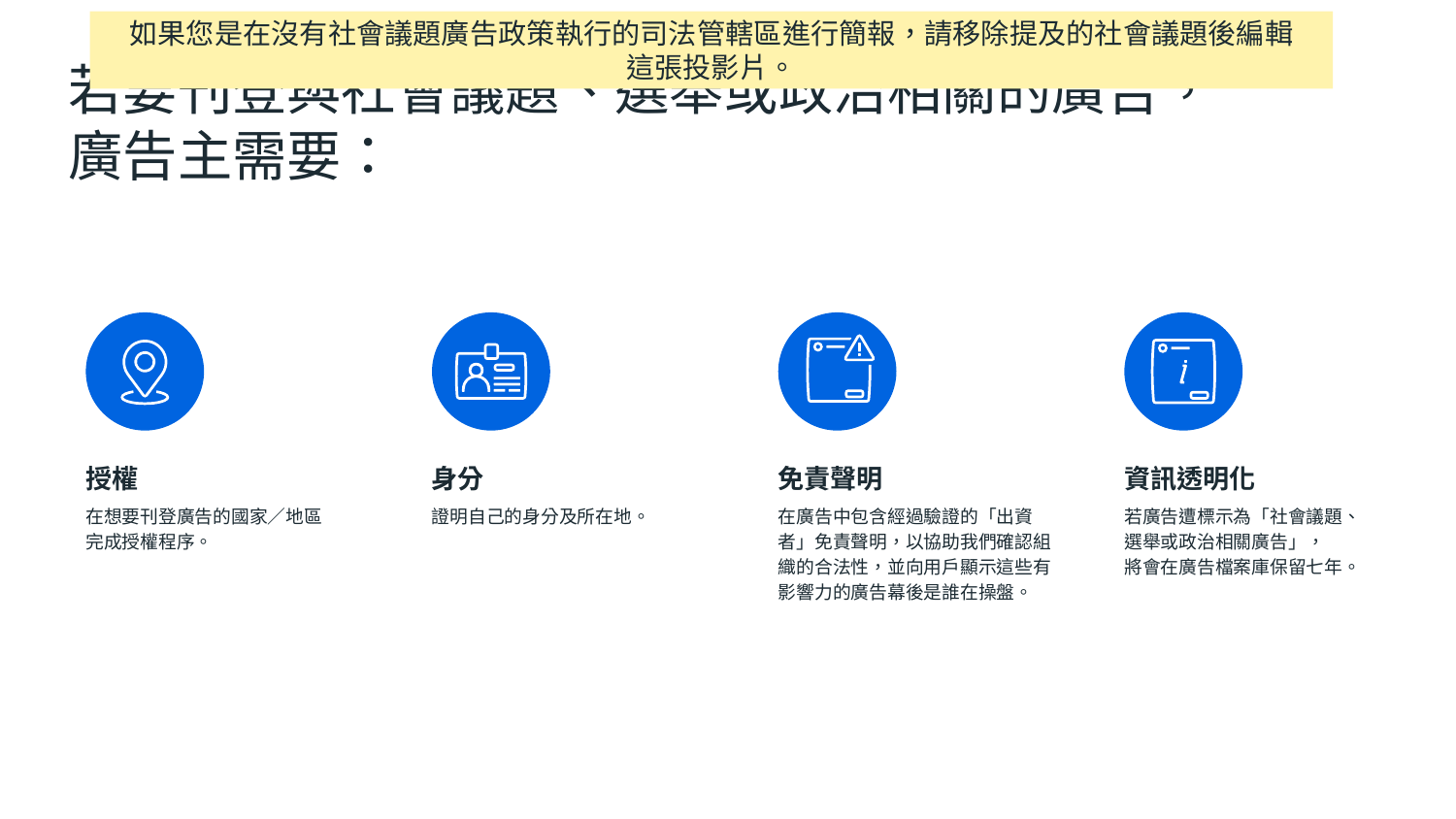

如果您是在沒有社會議題廣告政策執行的司法管轄區進行簡報，請移除提及的社會議題後編輯
這張投影片。
若要刊登與社會議題、選舉或政治相關的廣告，廣告主需要：

授權
在想要刊登廣告的國家／地區完成授權程序。
免責聲明
在廣告中包含經過驗證的「出資者」免責聲明，以協助我們確認組織的合法性，並向用戶顯示這些有
影響力的廣告幕後是誰在操盤。
身分
證明自己的身分及所在地。
資訊透明化
若廣告遭標示為「社會議題、選舉或政治相關廣告」，
將會在廣告檔案庫保留七年。